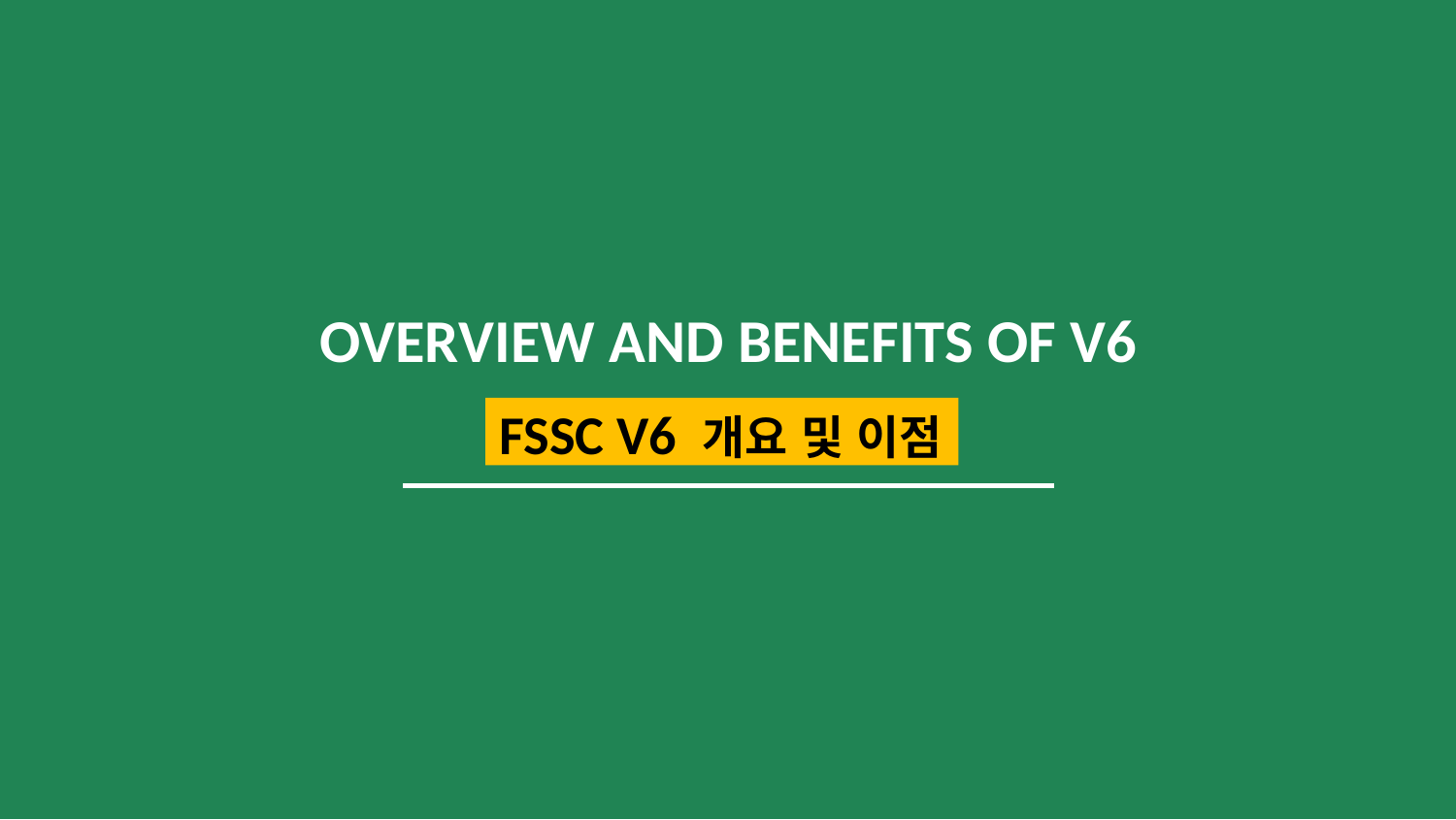

# OVERVIEW AND BENEFITS OF V6
 FSSC V6 개요 및 이점